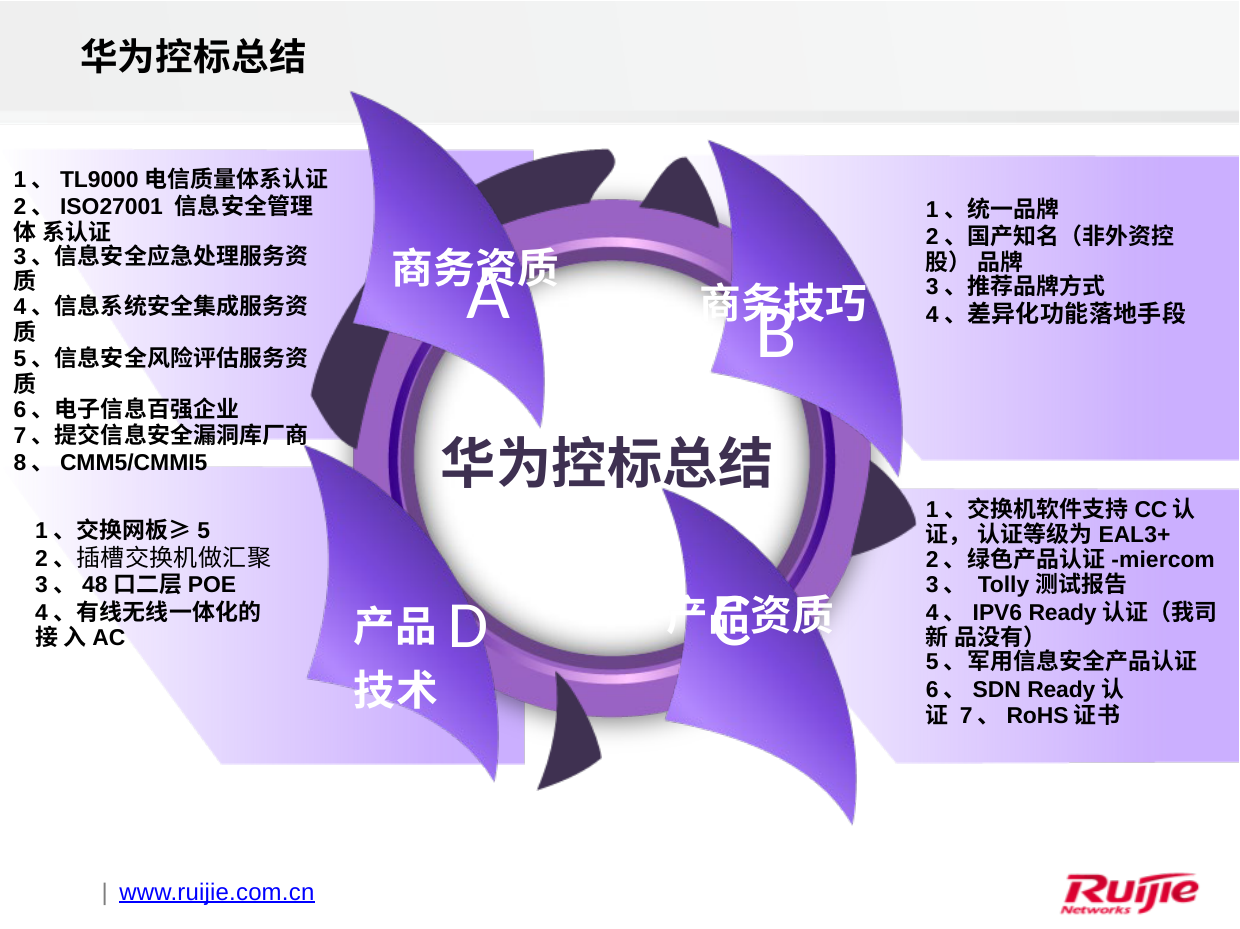

华为控标总结

1、TL9000电信质量体系认证
2、ISO27001 信息安全管理体 系认证
3、信息安全应急处理服务资质
4、信息系统安全集成服务资质
5、信息安全风险评估服务资质
6、电子信息百强企业
7、提交信息安全漏洞库厂商
8、CMM5/CMMI5
1、统一品牌
2、国产知名（非外资控股） 品牌
3、推荐品牌方式
4、差异化功能落地手段
商务资质
A
商务技巧
B
华为控标总结
1、交换机软件支持CC认证， 认证等级为EAL3+
2、绿色产品认证-miercom
3、 Tolly测试报告
4、IPV6 Ready认证（我司新 品没有）
5、军用信息安全产品认证
6、SDN Ready认证 7、RoHS证书
1、交换网板≥5
2、插槽交换机做汇聚
3、48口二层POE
4、有线无线一体化的接 入AC
产品D技术
C
产品资质
| www.ruijie.com.cn